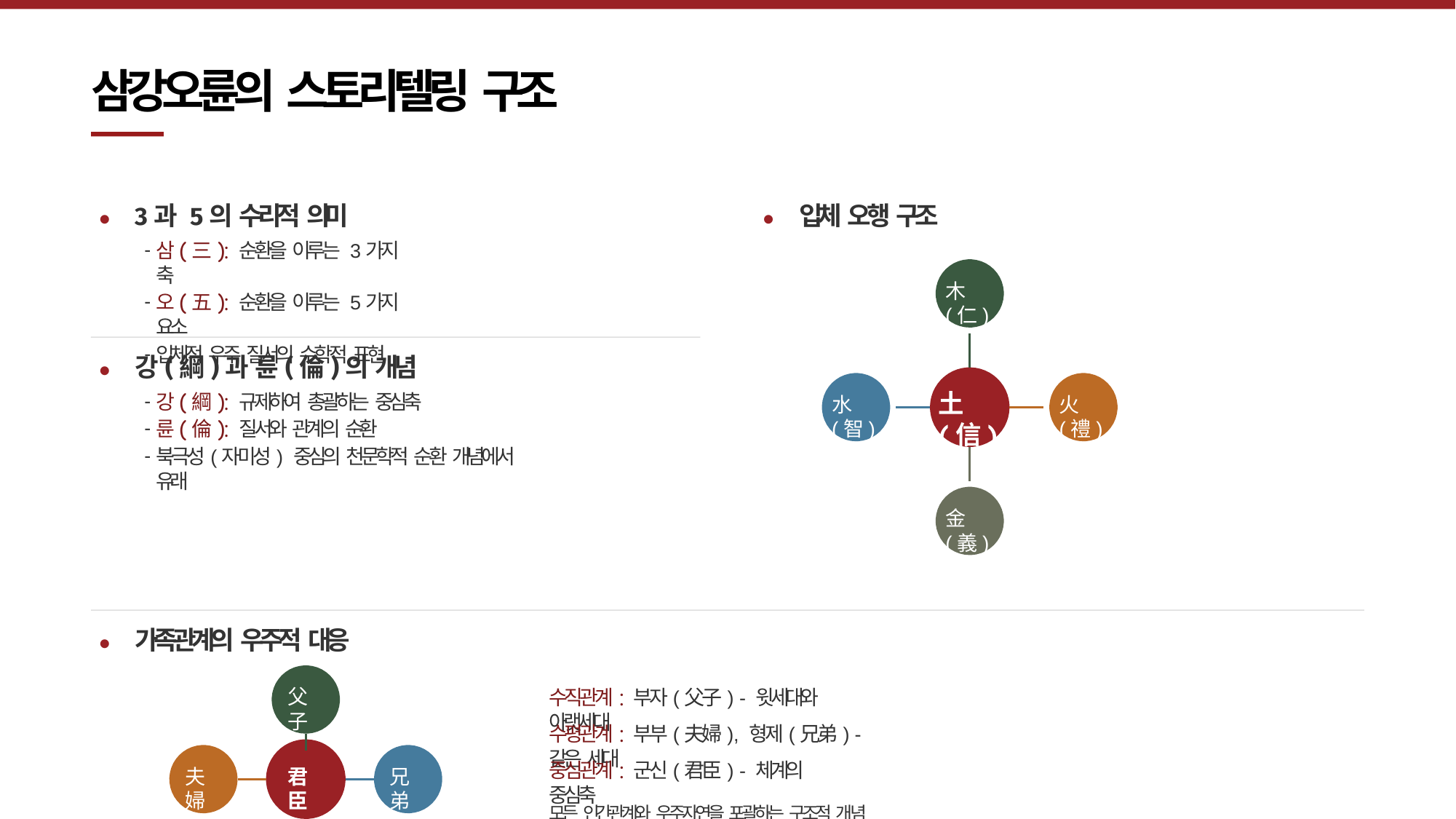

# 삼강오륜의 스토리텔링 구조
3과 5의 수리적 의미
삼(三): 순환을 이루는 3가지 축
오(五): 순환을 이루는 5가지 요소
입체적 우주 질서의 수학적 표현
•
•
입체 오행 구조

木(仁)

강(綱)과 륜(倫)의 개념
강(綱): 규제하여 총괄하는 중심축
륜(倫): 질서와 관계의 순환
북극성(자미성) 중심의 천문학적 순환 개념에서 유래
•

土(信)
水(智)
火(禮)

金(義)

•
가족관계의 우주적 대응

父子
수직관계: 부자(父子) - 윗세대와 아랫세대
수평관계: 부부(夫婦), 형제(兄弟) - 같은 세대

중심관계: 군신(君臣) - 체계의 중심축
夫婦
君臣
兄弟

모든 인간관계와 우주자연을 포괄하는 구조적 개념
삼강오륜 출현의 스토리텔링적 배경
5